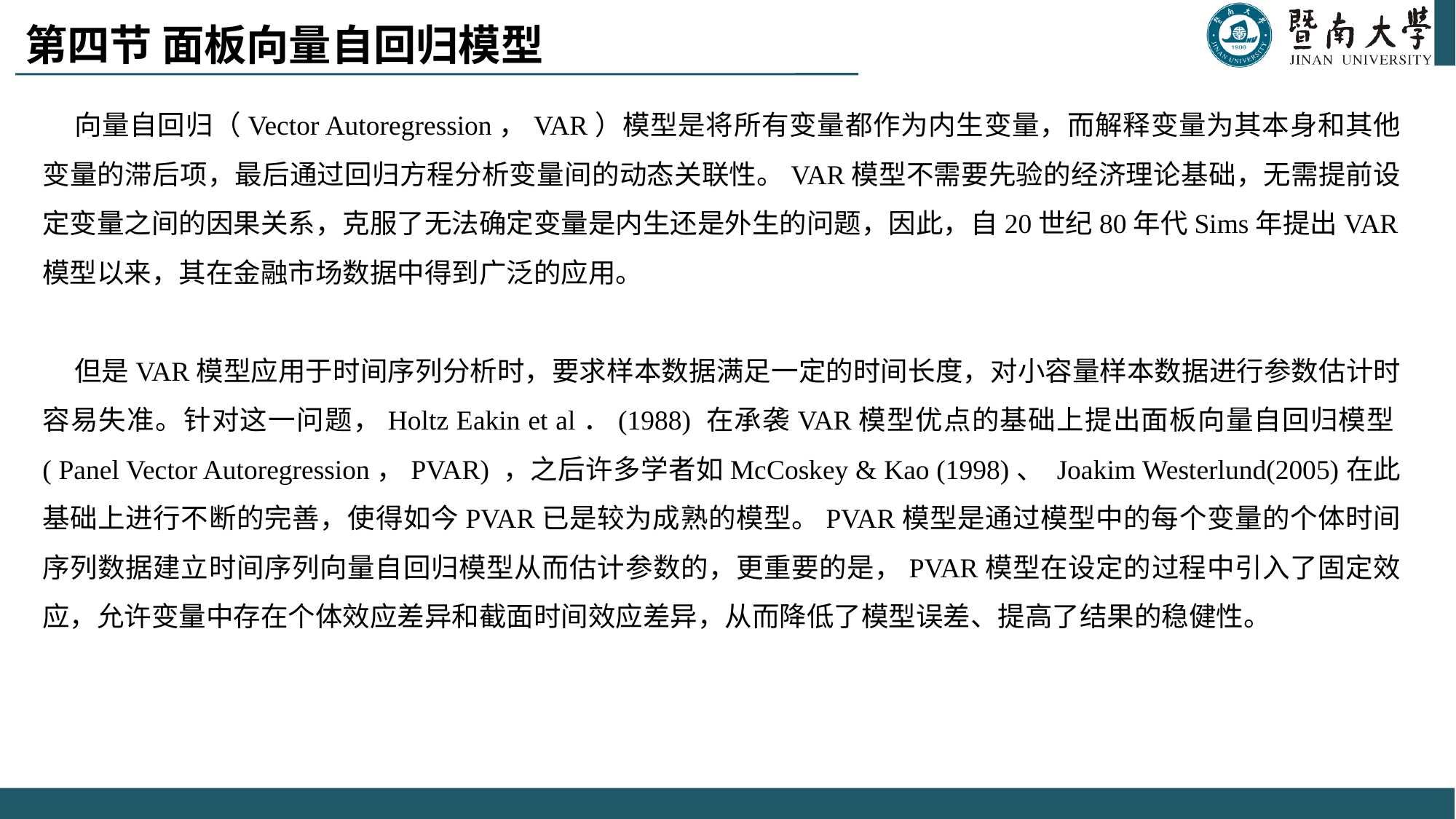

第四节 面板向量自回归模型

向量自回归（Vector Autoregression，VAR）模型是将所有变量都作为内生变量，而解释变量为其本身和其他变量的滞后项，最后通过回归方程分析变量间的动态关联性。VAR模型不需要先验的经济理论基础，无需提前设定变量之间的因果关系，克服了无法确定变量是内生还是外生的问题，因此，自20世纪80年代Sims年提出VAR模型以来，其在金融市场数据中得到广泛的应用。

但是VAR模型应用于时间序列分析时，要求样本数据满足一定的时间长度，对小容量样本数据进行参数估计时容易失准。针对这一问题，Holtz Eakin et al．(1988) 在承袭VAR模型优点的基础上提出面板向量自回归模型( Panel Vector Autoregression，PVAR) ，之后许多学者如McCoskey & Kao (1998)、 Joakim Westerlund(2005)在此基础上进行不断的完善，使得如今PVAR已是较为成熟的模型。PVAR模型是通过模型中的每个变量的个体时间序列数据建立时间序列向量自回归模型从而估计参数的，更重要的是，PVAR模型在设定的过程中引入了固定效应，允许变量中存在个体效应差异和截面时间效应差异，从而降低了模型误差、提高了结果的稳健性。